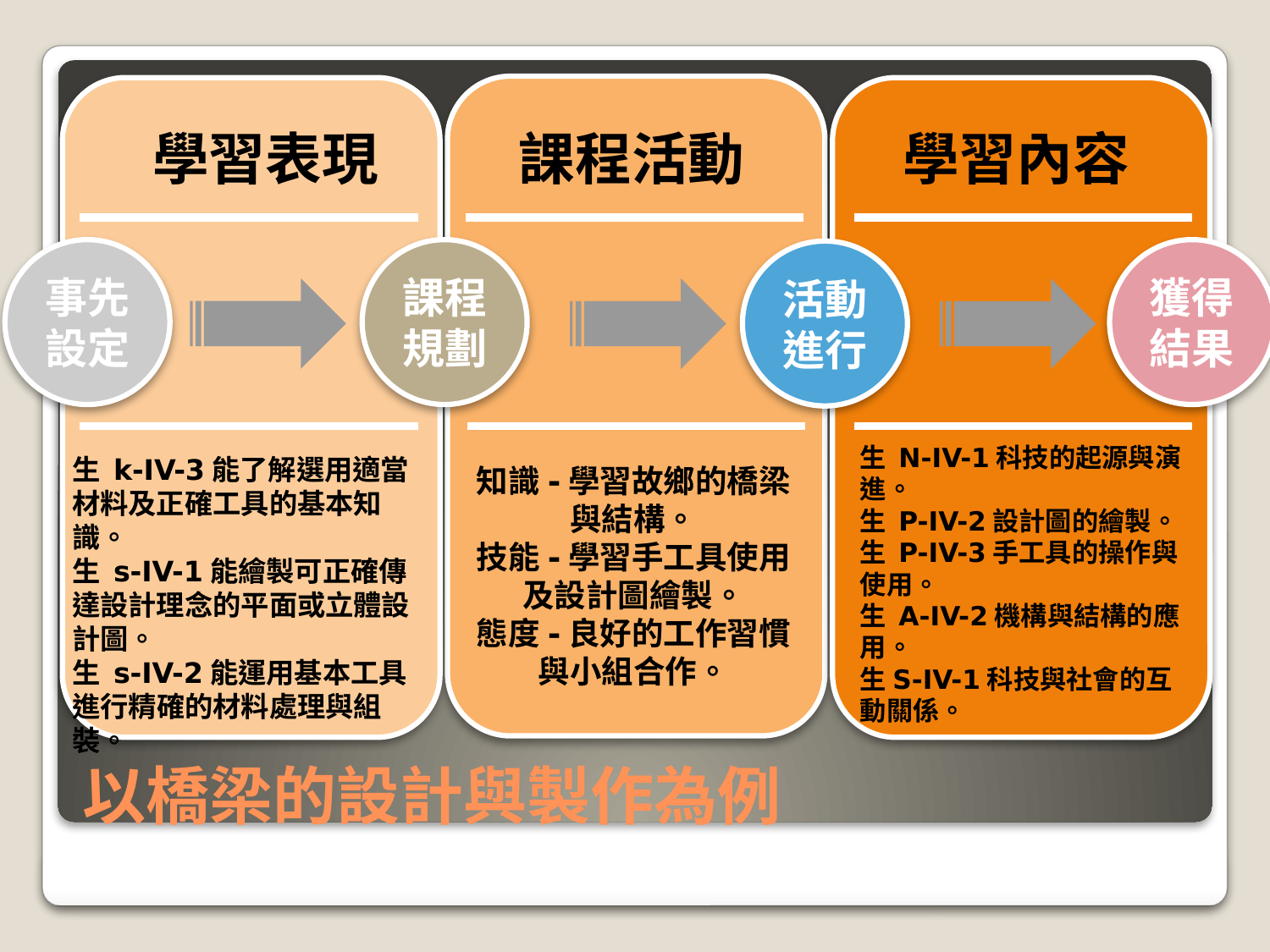

學習表現
課程活動
學習內容
事先設定
課程規劃
獲得結果
活動進行

生 N-IV-1科技的起源與演進。
生 P-IV-2設計圖的繪製。
生 P-IV-3手工具的操作與使用。
生 A-IV-2機構與結構的應用。
生S-IV-1科技與社會的互動關係。
生 k-IV-3能了解選用適當材料及正確工具的基本知識。
生 s-IV-1能繪製可正確傳達設計理念的平面或立體設計圖。
生 s-IV-2能運用基本工具進行精確的材料處理與組裝。
知識-學習故鄉的橋梁與結構。
技能-學習手工具使用及設計圖繪製。
態度-良好的工作習慣與小組合作。
# 以橋梁的設計與製作為例